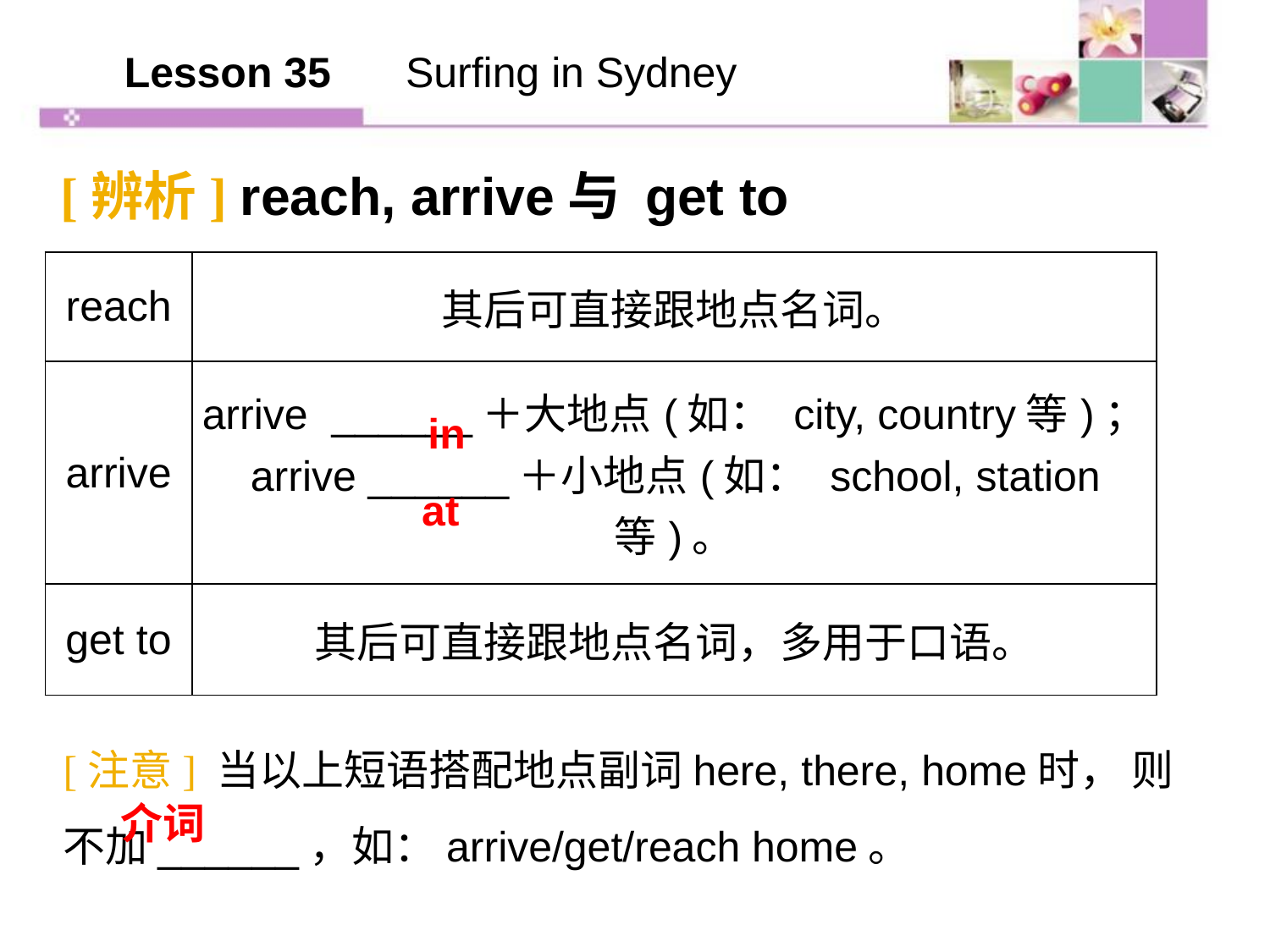

Lesson 35 　Surfing in Sydney
[辨析] reach, arrive与 get to
| reach | 其后可直接跟地点名词。 |
| --- | --- |
| arrive | arrive \_\_\_\_\_\_＋大地点(如： city, country等)； arrive \_\_\_\_\_\_＋小地点(如： school, station等)。 |
| get to | 其后可直接跟地点名词，多用于口语。 |

in
at
[注意] 当以上短语搭配地点副词here, there, home时， 则不加______，如：arrive/get/reach home。
介词